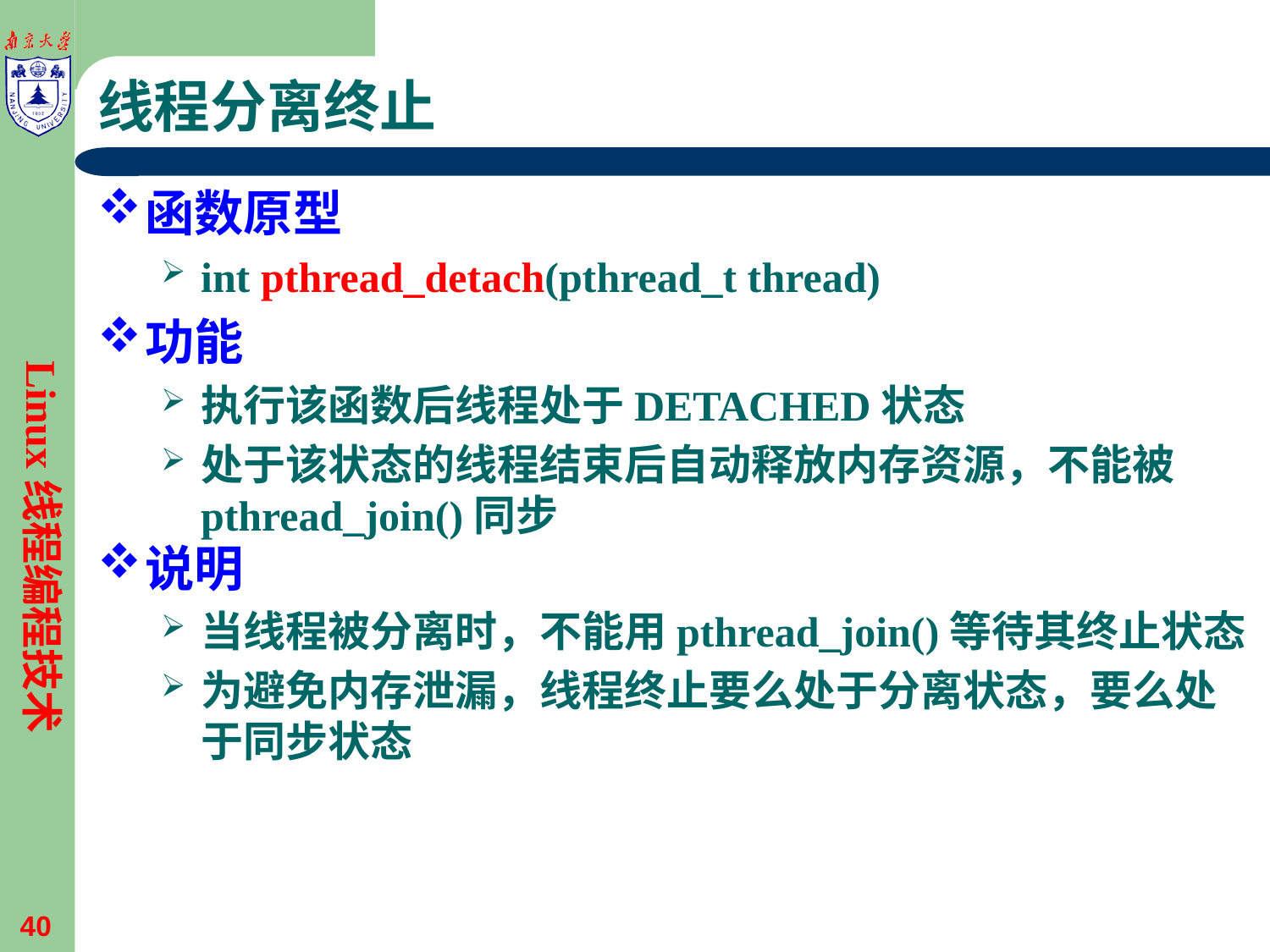

# 线程分离终止
函数原型
int pthread_detach(pthread_t thread)
功能
执行该函数后线程处于DETACHED状态
处于该状态的线程结束后自动释放内存资源，不能被pthread_join()同步
说明
当线程被分离时，不能用pthread_join()等待其终止状态
为避免内存泄漏，线程终止要么处于分离状态，要么处于同步状态
Linux线程编程技术
40